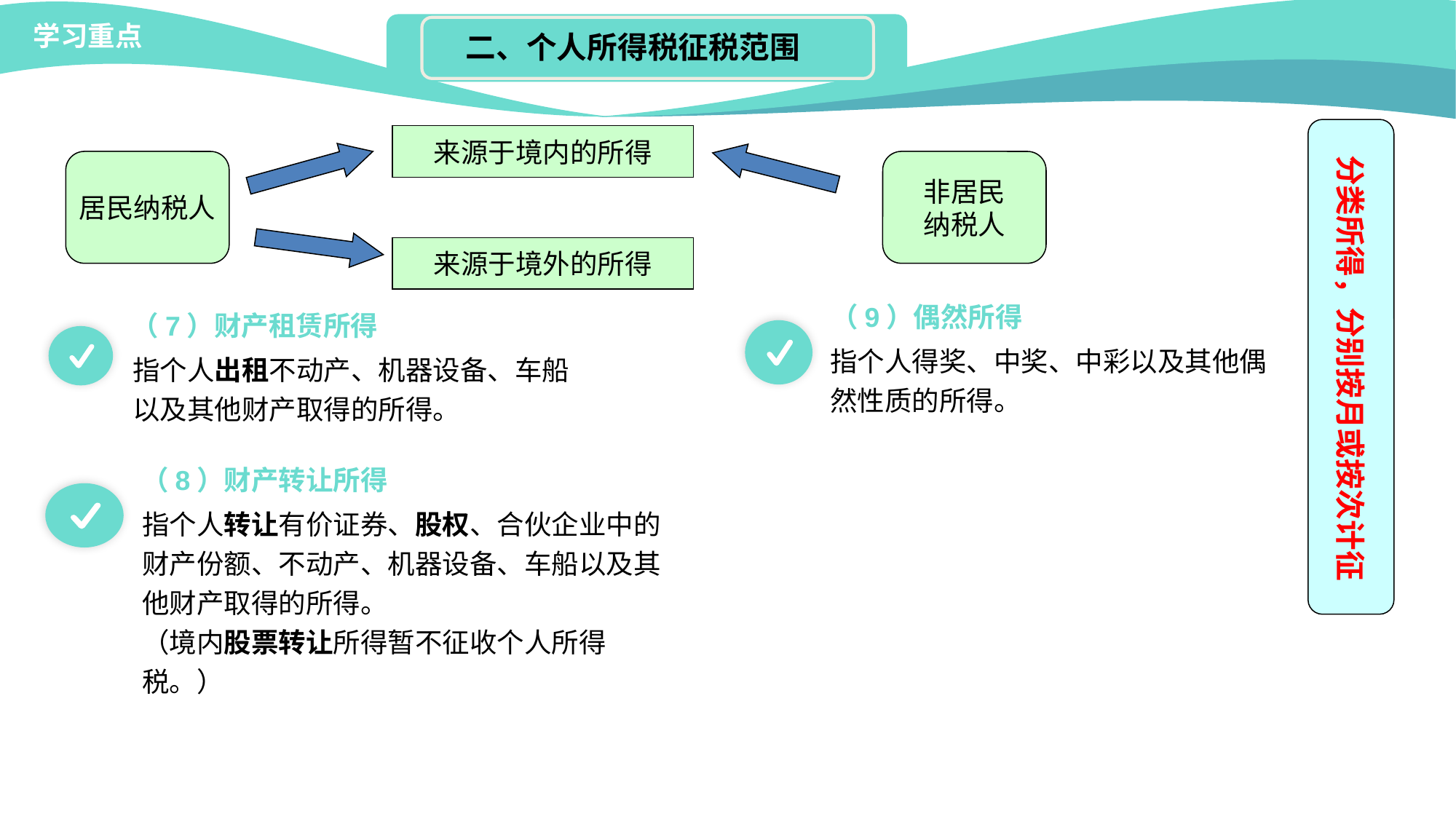

学习重点

二、个人所得税征税范围

分类所得，分别按月或按次计征
来源于境内的所得
居民纳税人

非居民
纳税人

来源于境外的所得
（9）偶然所得

指个人得奖、中奖、中彩以及其他偶然性质的所得。
（7）财产租赁所得

指个人出租不动产、机器设备、车船以及其他财产取得的所得。
（8）财产转让所得

指个人转让有价证券、股权、合伙企业中的财产份额、不动产、机器设备、车船以及其他财产取得的所得。
（境内股票转让所得暂不征收个人所得税。）